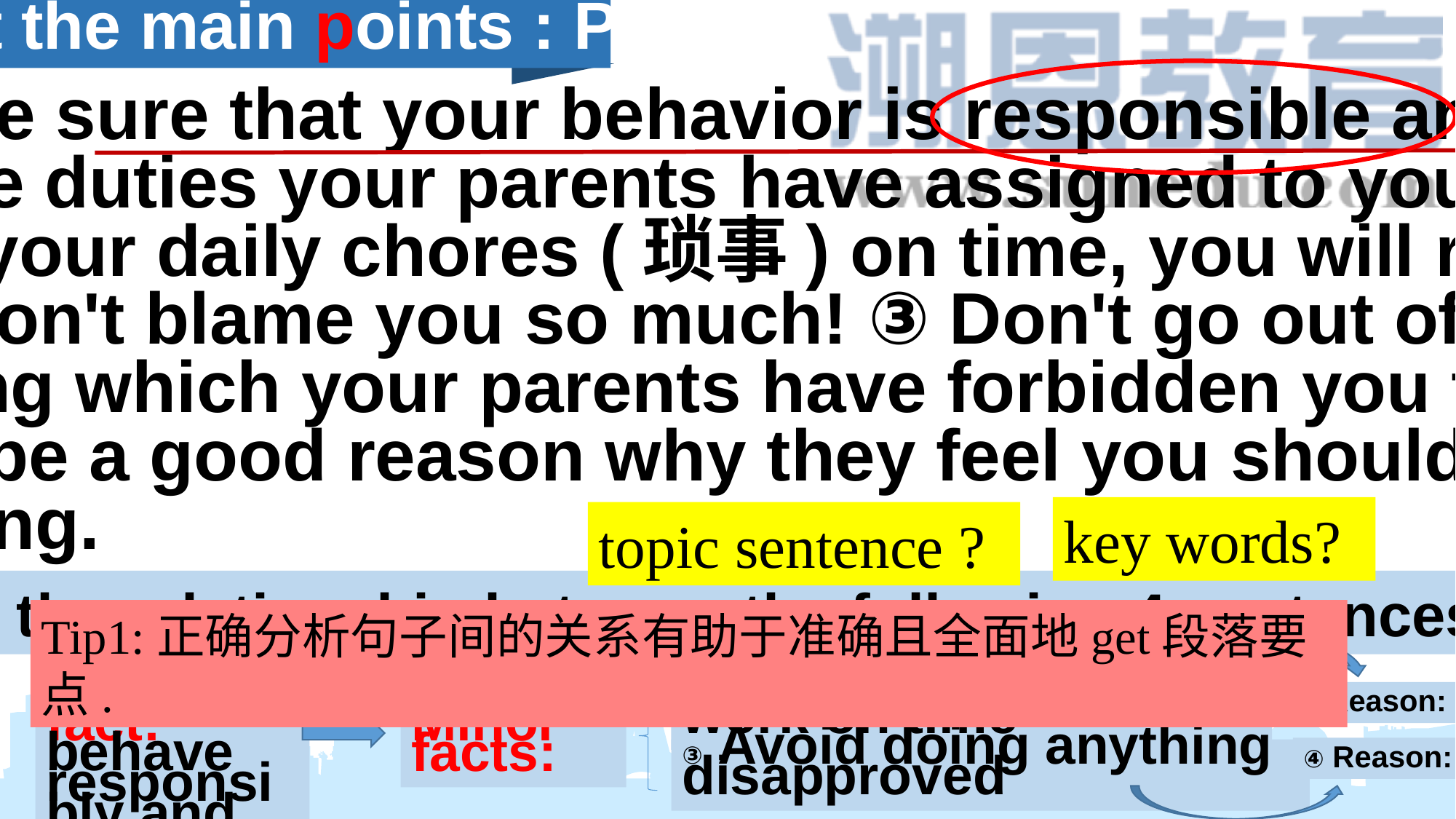

Get the main points : Para.2

        First, make sure that your behavior is responsible and mature.
① Carry out the duties your parents have assigned to you. ② If
you complete your daily chores (琐事) on time, you will realize
your parents don't blame you so much! ③ Don't go out of the way
to do something which your parents have forbidden you from doing.
④ There must be a good reason why they feel you should not do
a particular thing.

Add your text here and write down your personal idea add your text here and write down your personal idea add your text here

Add your text here and write down your personal idea add your text here and write down your personal idea add your text here

key words?
topic sentence ?

Q1: What’s the relationship between the following 4 sentences?
Tip1:正确分析句子间的关系有助于准确且全面地get段落要点.

① Finish the assigned work on time

② Reason:
Major fact: behave responsibly and maturely
Minor facts:

④ Reason:
③ Avoid doing anything disapproved